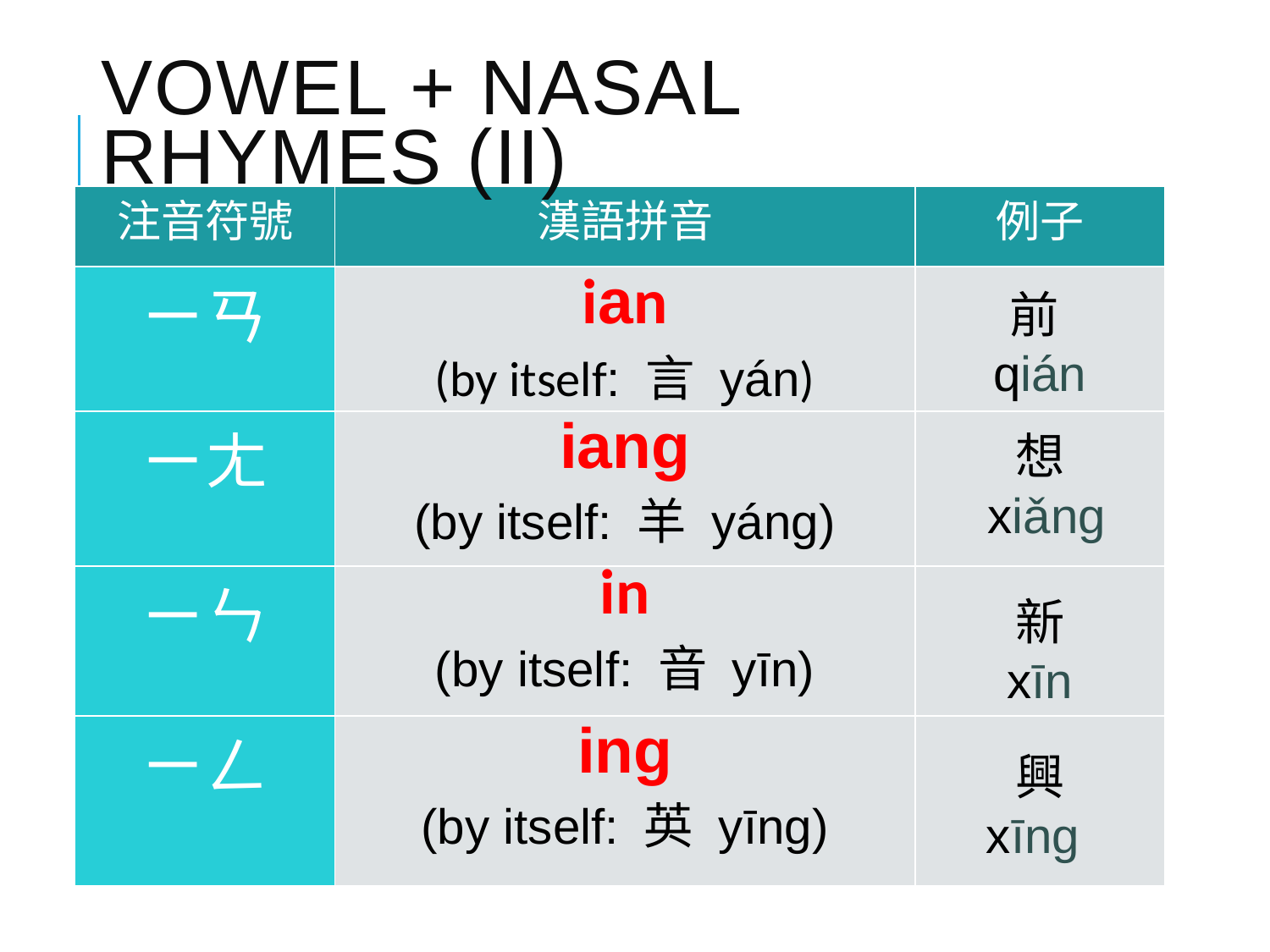

# Vowel + Nasal Rhymes (II)
| 注音符號 | 漢語拼音 | 例子 |
| --- | --- | --- |
| ㄧㄢ | ian (by itself: 言 yán) | 前 qián |
| ㄧㄤ | iang (by itself: 羊 yáng) | 想 xiǎng |
| ㄧㄣ | in (by itself: 音 yīn) | 新 xīn |
| --- | --- | --- |
| ㄧㄥ | ing (by itself: 英 yīng) | 興 xīng |
| --- | --- | --- |